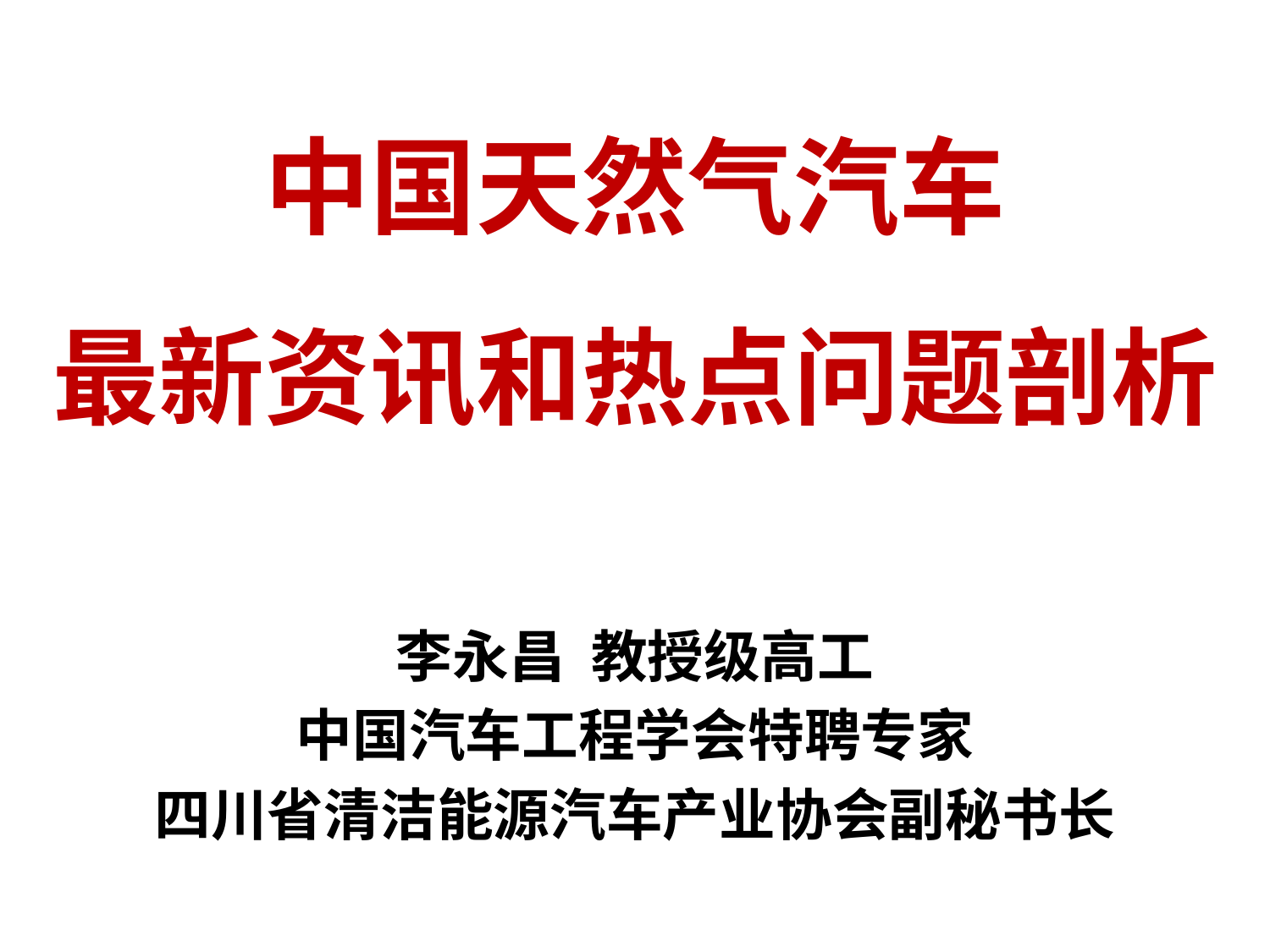

# 中国天然气汽车 最新资讯和热点问题剖析
李永昌  教授级高工
中国汽车工程学会特聘专家
四川省清洁能源汽车产业协会副秘书长